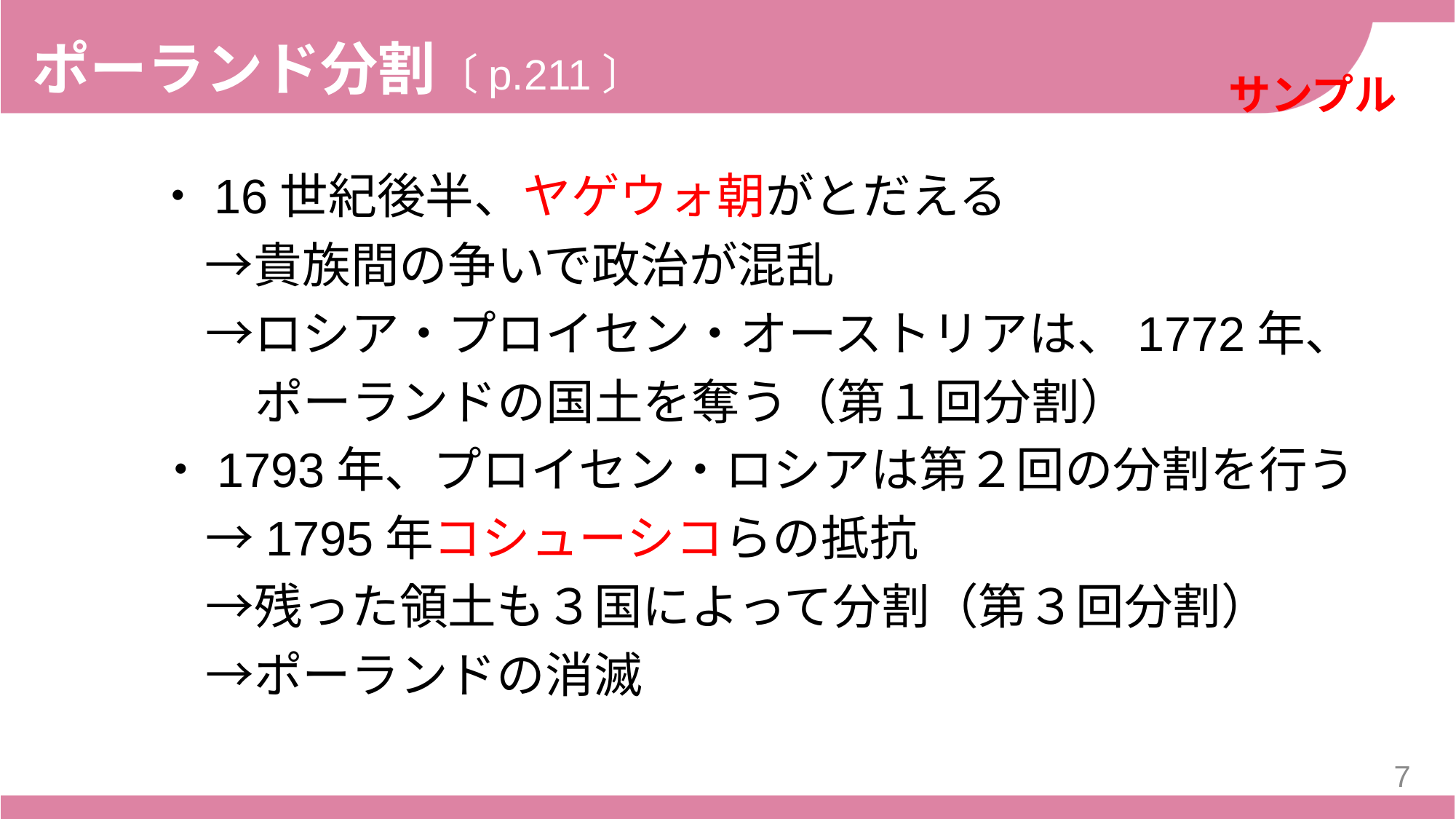

ポーランド分割〔p.211〕
　・16世紀後半、ヤゲウォ朝がとだえる
　→貴族間の争いで政治が混乱
　→ロシア・プロイセン・オーストリアは、1772年、ポーランドの国土を奪う（第１回分割）
・1793年、プロイセン・ロシアは第２回の分割を行う
　→1795年コシューシコらの抵抗
　→残った領土も３国によって分割（第３回分割）
　→ポーランドの消滅